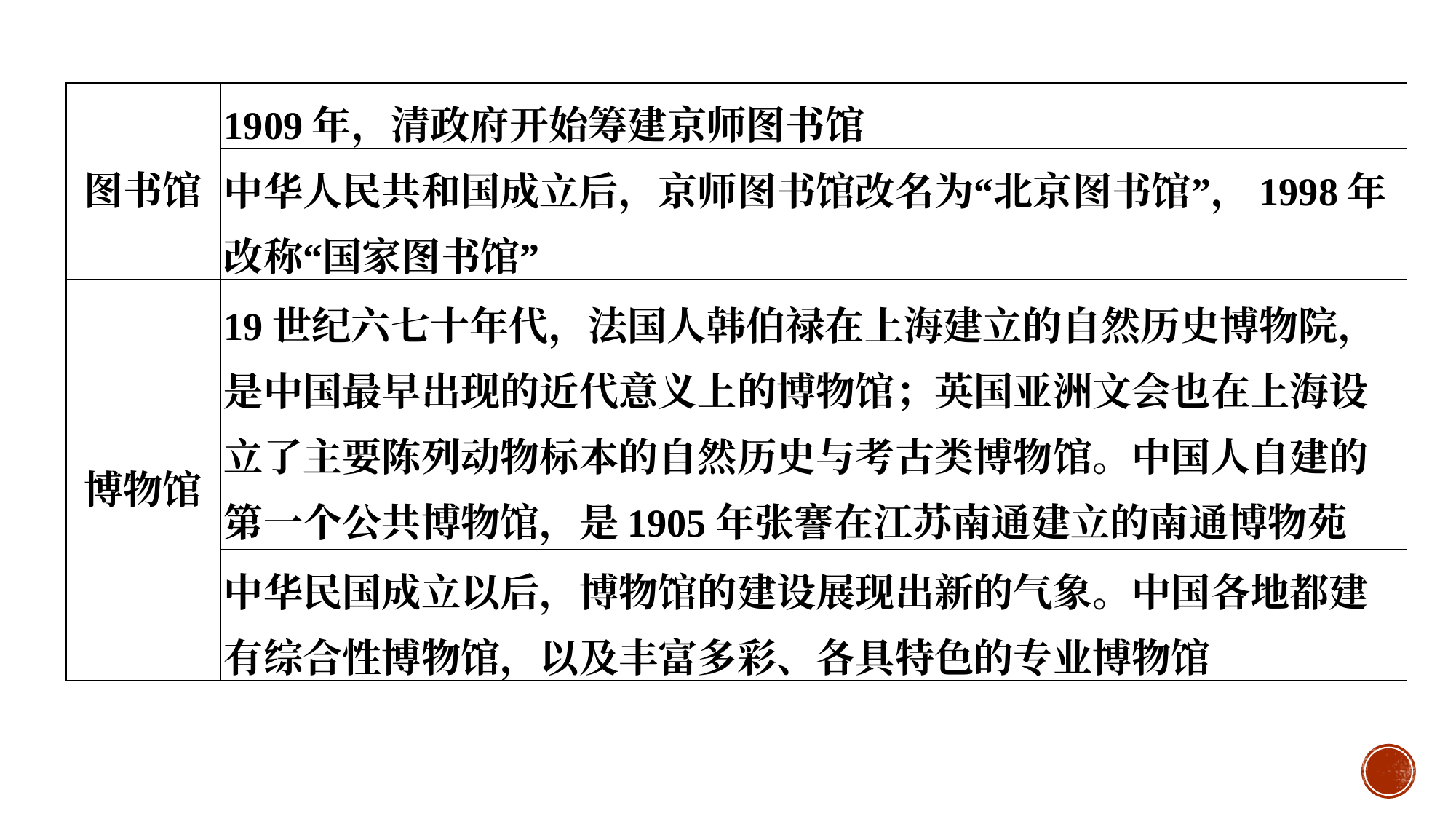

#
| 图书馆 | 1909年，清政府开始筹建京师图书馆 |
| --- | --- |
|  | 中华人民共和国成立后，京师图书馆改名为“北京图书馆”，1998年改称“国家图书馆” |
| 博物馆 | 19世纪六七十年代，法国人韩伯禄在上海建立的自然历史博物院，是中国最早出现的近代意义上的博物馆；英国亚洲文会也在上海设立了主要陈列动物标本的自然历史与考古类博物馆。中国人自建的第一个公共博物馆，是1905年张謇在江苏南通建立的南通博物苑 |
|  | 中华民国成立以后，博物馆的建设展现出新的气象。中国各地都建有综合性博物馆，以及丰富多彩、各具特色的专业博物馆 |